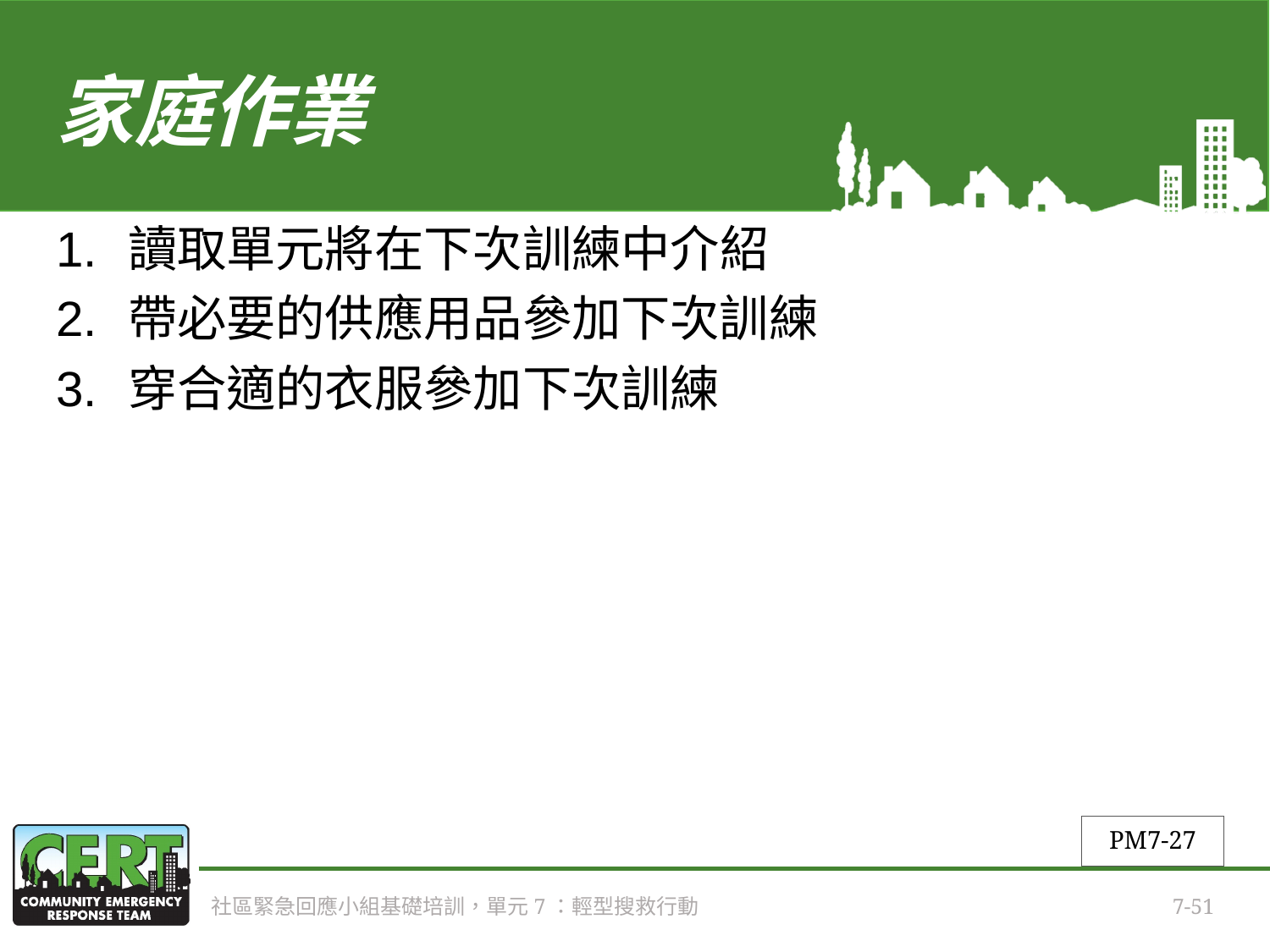

# 家庭作業
讀取單元將在下次訓練中介紹
帶必要的供應用品參加下次訓練
穿合適的衣服參加下次訓練
PM7-27
社區緊急回應小組基礎培訓，單元7：輕型搜救行動
7-51